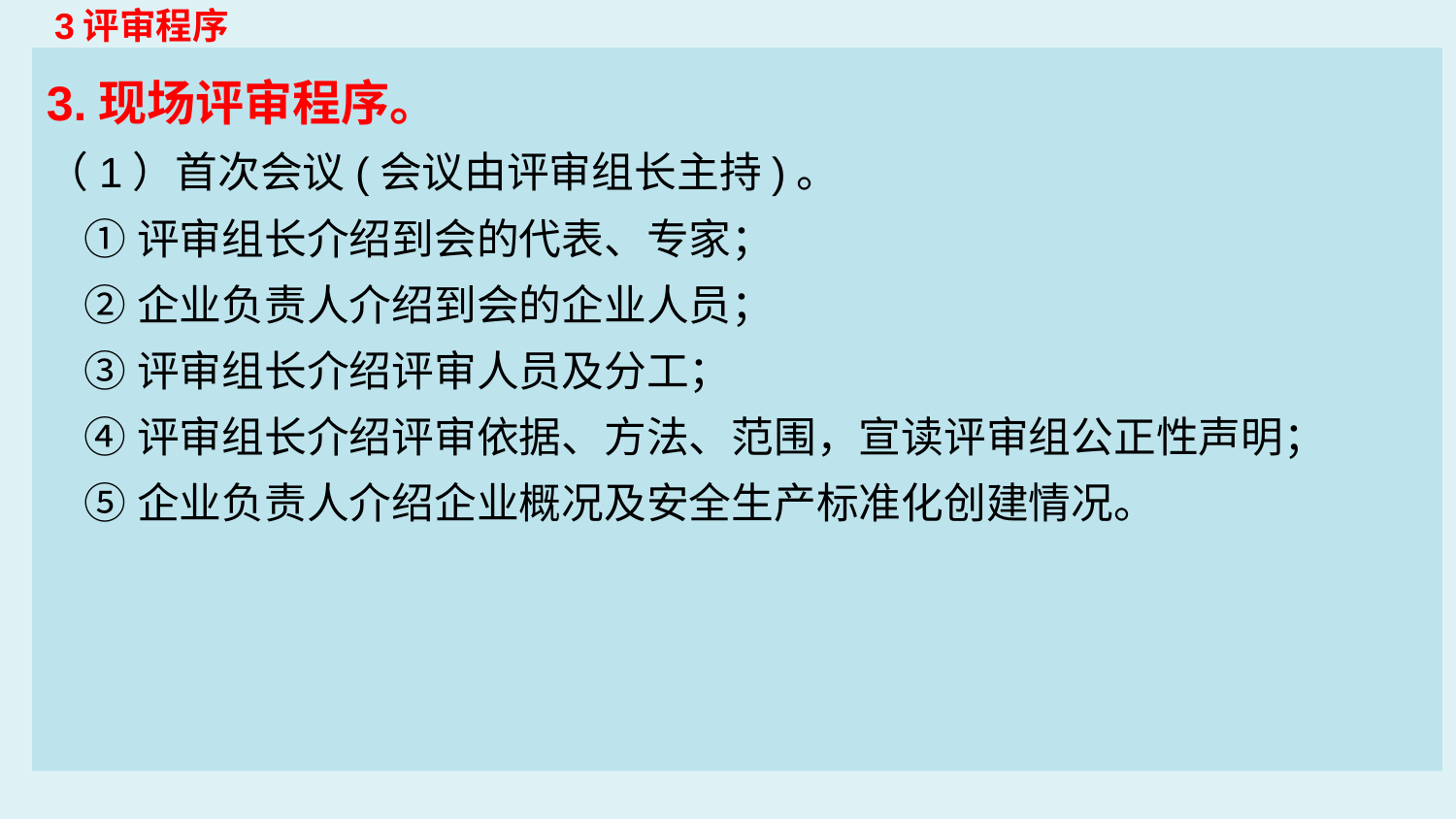

3评审程序
3.现场评审程序。
（1）首次会议(会议由评审组长主持)。
    ①评审组长介绍到会的代表、专家；
    ②企业负责人介绍到会的企业人员；
    ③评审组长介绍评审人员及分工；
    ④评审组长介绍评审依据、方法、范围，宣读评审组公正性声明；
    ⑤企业负责人介绍企业概况及安全生产标准化创建情况。